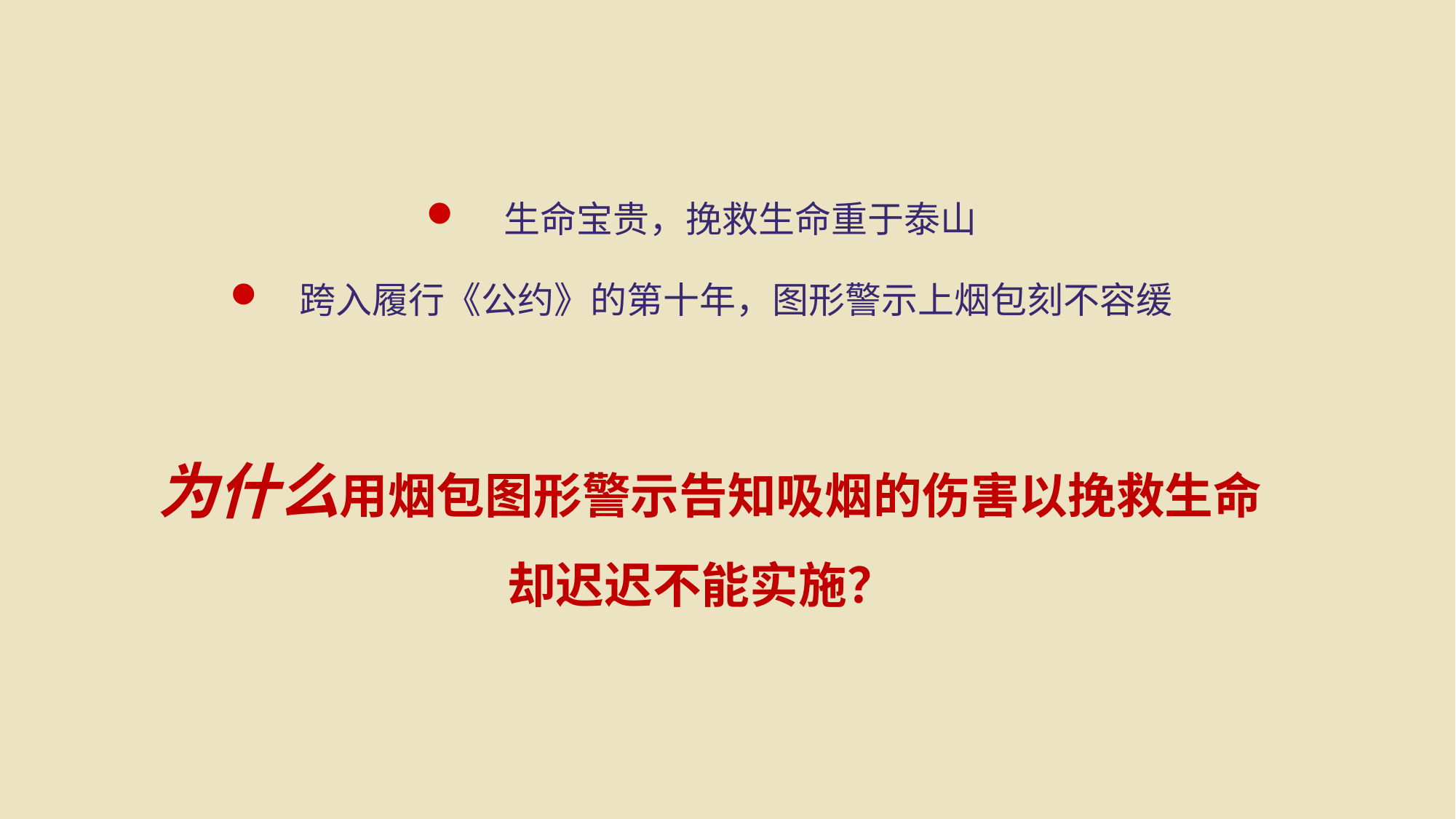

生命宝贵，挽救生命重于泰山
   跨入履行《公约》的第十年，图形警示上烟包刻不容缓

 为什么用烟包图形警示告知吸烟的伤害以挽救生命却迟迟不能实施？